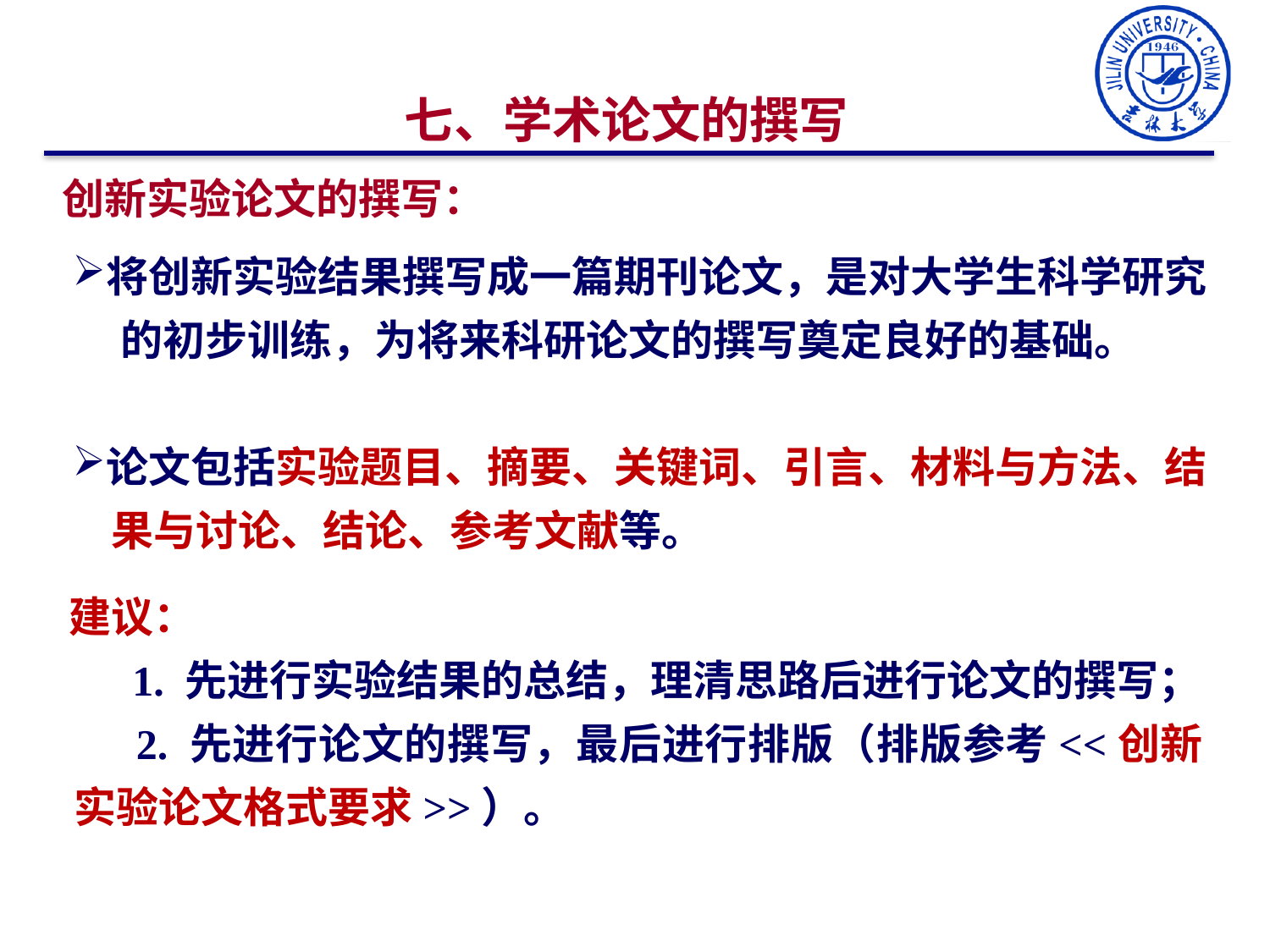

七、学术论文的撰写
创新实验论文的撰写：
将创新实验结果撰写成一篇期刊论文，是对大学生科学研究
    的初步训练，为将来科研论文的撰写奠定良好的基础。

论文包括实验题目、摘要、关键词、引言、材料与方法、结
   果与讨论、结论、参考文献等。
建议：
      1. 先进行实验结果的总结，理清思路后进行论文的撰写；
      2. 先进行论文的撰写，最后进行排版（排版参考<<创新实验论文格式要求>>）。